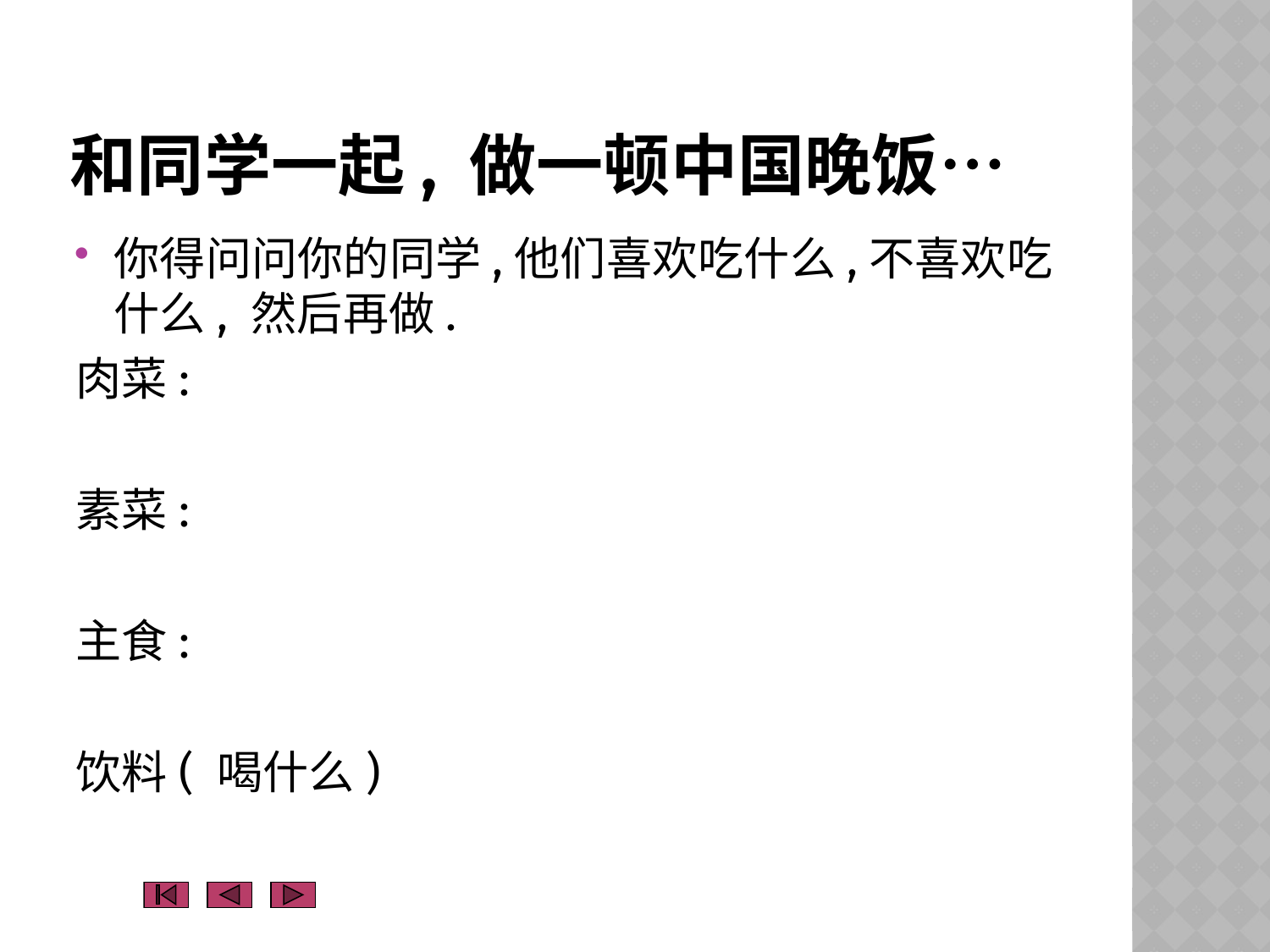

# 和同学一起, 做一顿中国晚饭…
你得问问你的同学,他们喜欢吃什么,不喜欢吃什么, 然后再做.
肉菜:

素菜:

主食:

饮料( 喝什么)